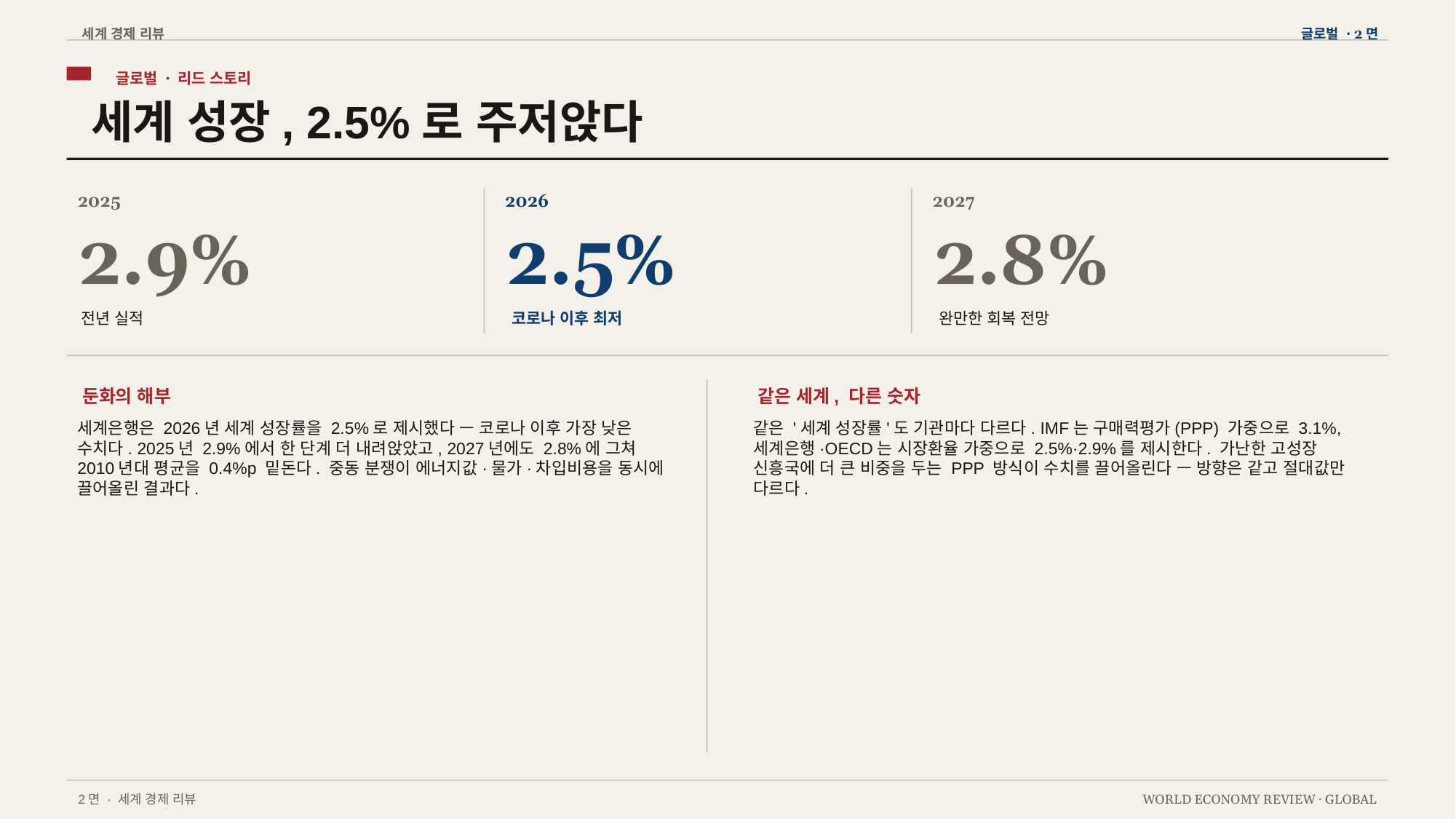

세계 경제 리뷰
글로벌 · 2면

글로벌 · 리드 스토리

세계 성장, 2.5%로 주저앉다

2025
2026
2027

2.9%
2.5%
2.8%
전년 실적
코로나 이후 최저
완만한 회복 전망

둔화의 해부

같은 세계, 다른 숫자
세계은행은 2026년 세계 성장률을 2.5%로 제시했다 — 코로나 이후 가장 낮은 수치다. 2025년 2.9%에서 한 단계 더 내려앉았고, 2027년에도 2.8%에 그쳐 2010년대 평균을 0.4%p 밑돈다. 중동 분쟁이 에너지값·물가·차입비용을 동시에 끌어올린 결과다.
같은 '세계 성장률'도 기관마다 다르다. IMF는 구매력평가(PPP) 가중으로 3.1%, 세계은행·OECD는 시장환율 가중으로 2.5%·2.9%를 제시한다. 가난한 고성장 신흥국에 더 큰 비중을 두는 PPP 방식이 수치를 끌어올린다 — 방향은 같고 절대값만 다르다.

2면 · 세계 경제 리뷰
WORLD ECONOMY REVIEW · GLOBAL